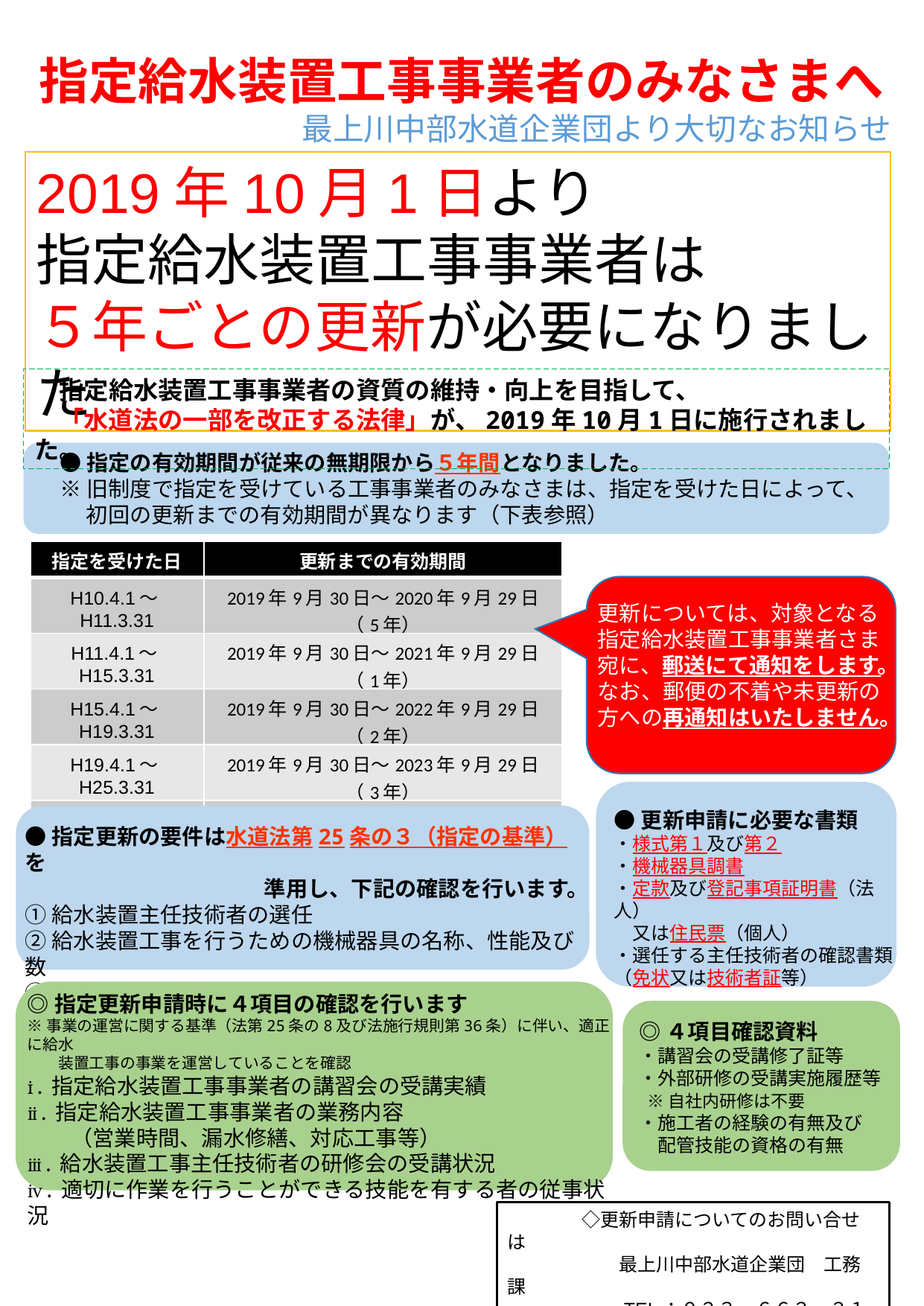

指定給水装置工事事業者のみなさまへ
最上川中部水道企業団より大切なお知らせ
2019年10月1日より
指定給水装置工事事業者は
５年ごとの更新が必要になりました
　指定給水装置工事事業者の資質の維持・向上を目指して、
　「水道法の一部を改正する法律」が、2019年10月1日に施行されました。

●指定の有効期間が従来の無期限から５年間となりました。
※旧制度で指定を受けている工事事業者のみなさまは、指定を受けた日によって、
　 初回の更新までの有効期間が異なります（下表参照）
| 指定を受けた日 | 更新までの有効期間 |
| --- | --- |
| H10.4.1～H11.3.31 | 2019年9月30日～2020年9月29日（5年） |
| H11.4.1～H15.3.31 | 2019年9月30日～2021年9月29日（1年） |
| H15.4.1～H19.3.31 | 2019年9月30日～2022年9月29日（2年） |
| H19.4.1～H25.3.31 | 2019年9月30日～2023年9月29日（3年） |
| H25.4.1～R１.9.30 | 2019年9月30日～2024年9月29日（4年） |
| R1.10.1～ | 各新規指定を受けた日から5年間 |

更新については、対象となる指定給水装置工事事業者さま宛に、郵送にて通知をします。
なお、郵便の不着や未更新の方への再通知はいたしません。

●更新申請に必要な書類
・様式第１及び第２
・機械器具調書
・定款及び登記事項証明書（法人）
　又は住民票（個人）
・選任する主任技術者の確認書類
（免状又は技術者証等）

●指定更新の要件は水道法第25条の３（指定の基準）を
　　　　　　　　　　　準用し、下記の確認を行います。
①給水装置主任技術者の選任
②給水装置工事を行うための機械器具の名称、性能及び数
③水道法第25条の3で規定された欠格要件に該当しない者

◎指定更新申請時に４項目の確認を行います
※事業の運営に関する基準（法第25条の8及び法施行規則第36条）に伴い、適正に給水
　　装置工事の事業を運営していることを確認
ⅰ.指定給水装置工事事業者の講習会の受講実績
ⅱ.指定給水装置工事事業者の業務内容
　　（営業時間、漏水修繕、対応工事等）
ⅲ.給水装置工事主任技術者の研修会の受講状況
ⅳ.適切に作業を行うことができる技能を有する者の従事状況

◎４項目確認資料
・講習会の受講修了証等
・外部研修の受講実施履歴等
  ※自社内研修は不要
・施工者の経験の有無及び
　配管技能の資格の有無
　　　　◇更新申請についてのお問い合せは
　　　　　　最上川中部水道企業団　工務課
　　　　　　TEL：０２３－６６２－２１６３